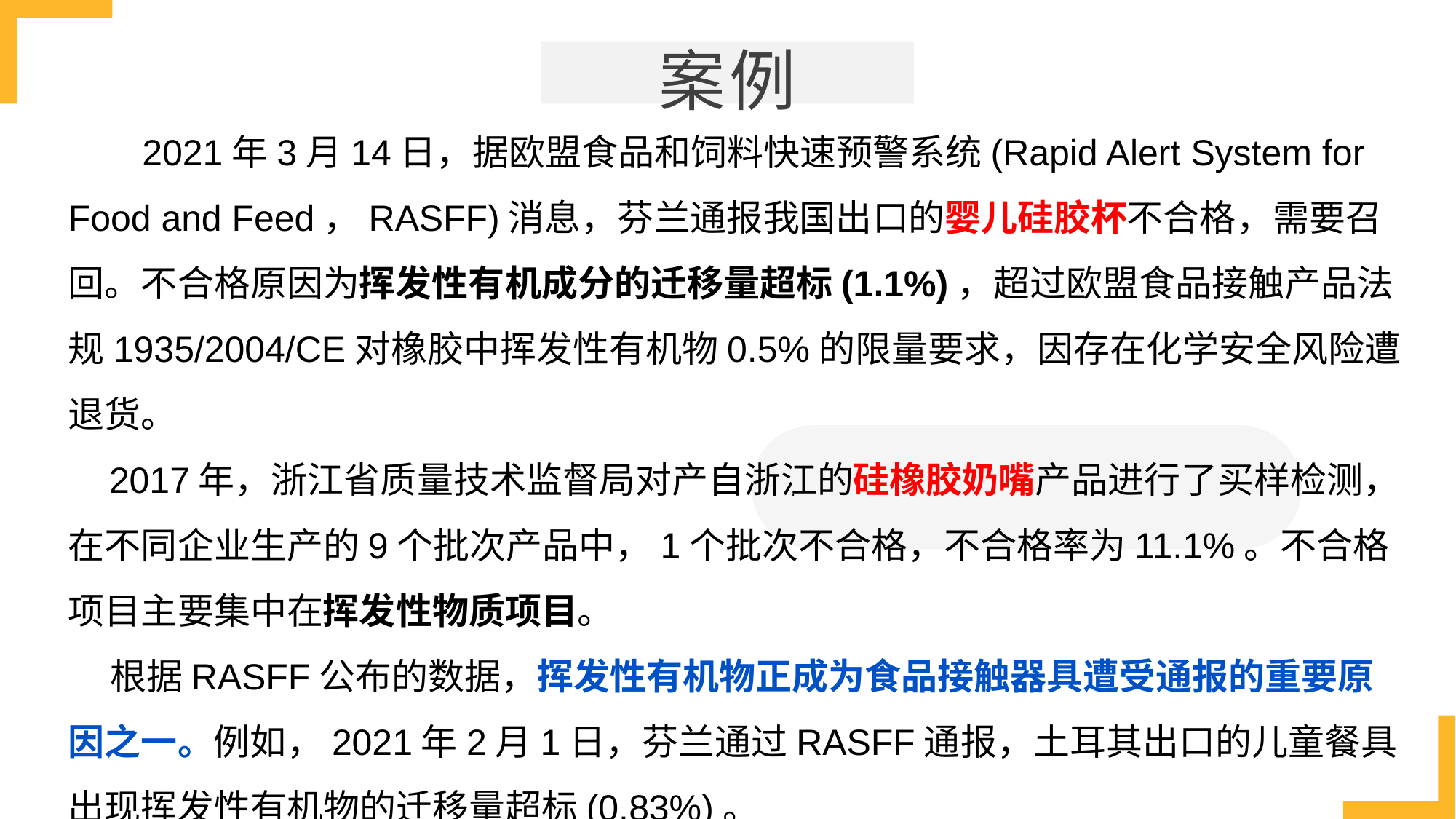

案例

         2021年3月14日，据欧盟食品和饲料快速预警系统(Rapid Alert System for Food and Feed，RASFF)消息，芬兰通报我国出口的婴儿硅胶杯不合格，需要召回。不合格原因为挥发性有机成分的迁移量超标(1.1%)，超过欧盟食品接触产品法规1935/2004/CE对橡胶中挥发性有机物0.5%的限量要求，因存在化学安全风险遭退货。
    2017年，浙江省质量技术监督局对产自浙江的硅橡胶奶嘴产品进行了买样检测，在不同企业生产的9个批次产品中，1个批次不合格，不合格率为11.1%。不合格项目主要集中在挥发性物质项目。
    根据RASFF公布的数据，挥发性有机物正成为食品接触器具遭受通报的重要原因之一。例如，2021年2月1日，芬兰通过RASFF通报，土耳其出口的儿童餐具出现挥发性有机物的迁移量超标(0.83%)。
.